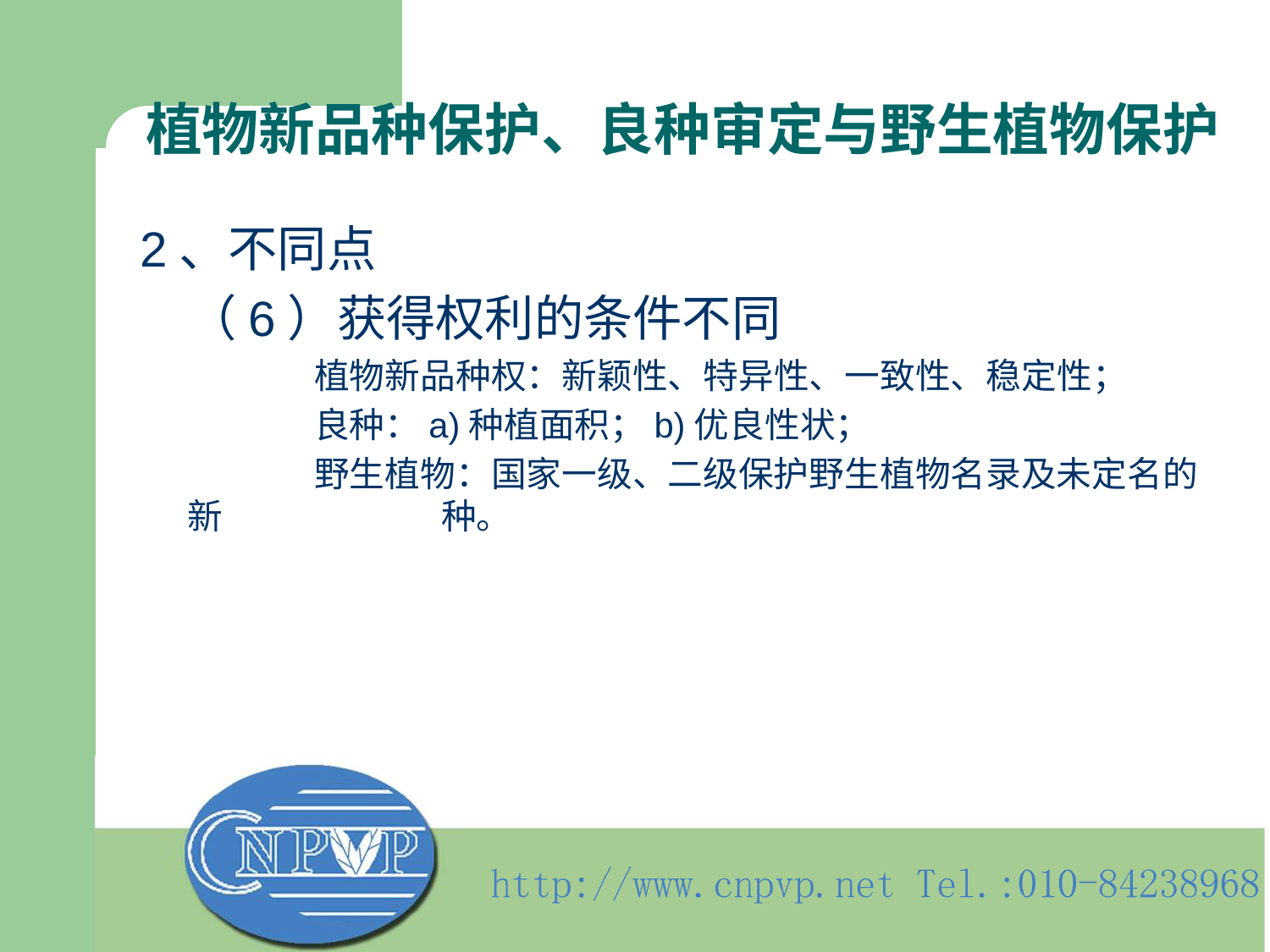

# 植物新品种保护、良种审定与野生植物保护
2、不同点
	（6）获得权利的条件不同
		植物新品种权：新颖性、特异性、一致性、稳定性；
		良种：a)种植面积；b)优良性状；
		野生植物：国家一级、二级保护野生植物名录及未定名的新		种。